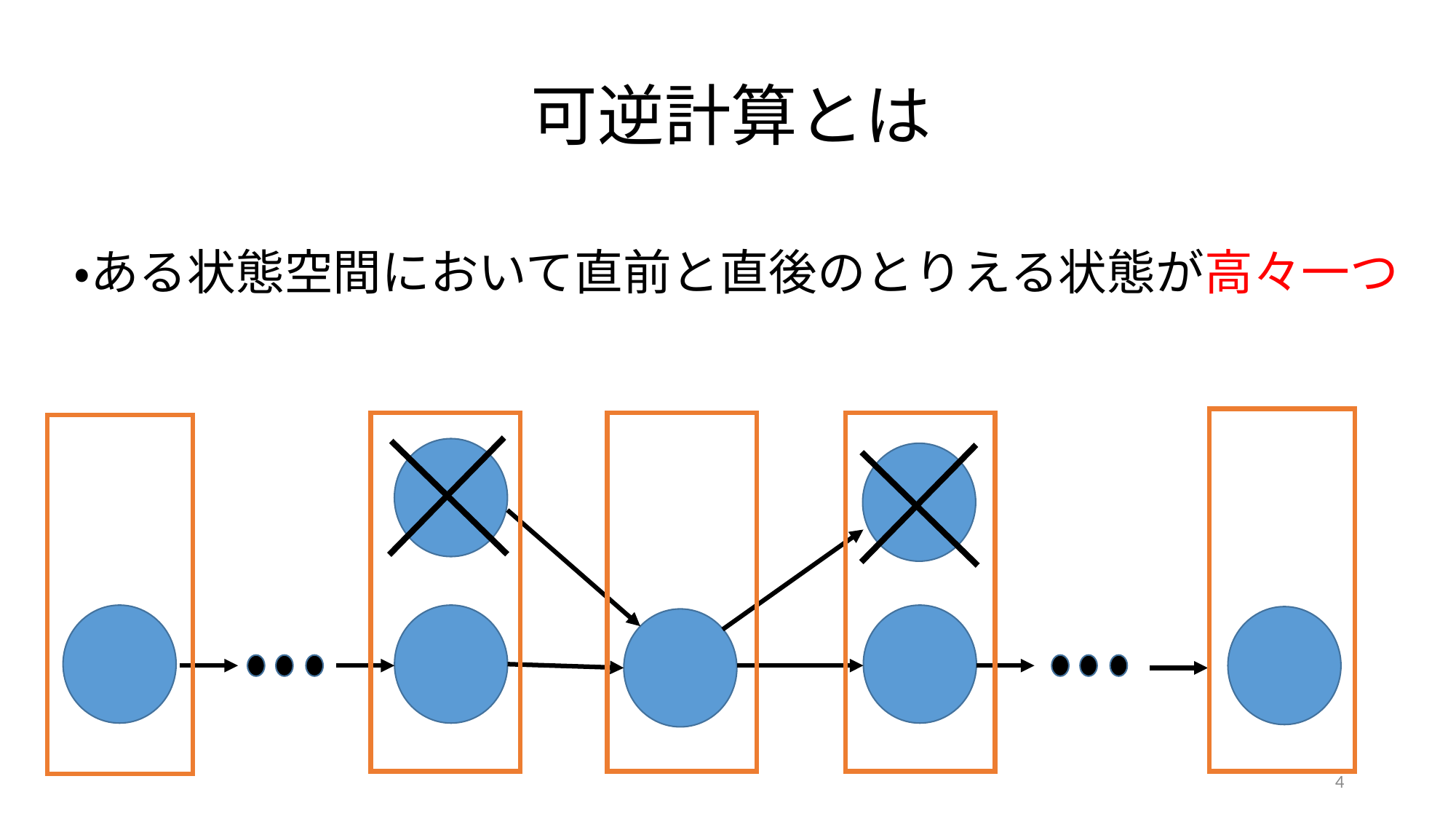

# 可逆計算とは
・ある状態空間において直前と直後のとりえる状態が高々一つ

4